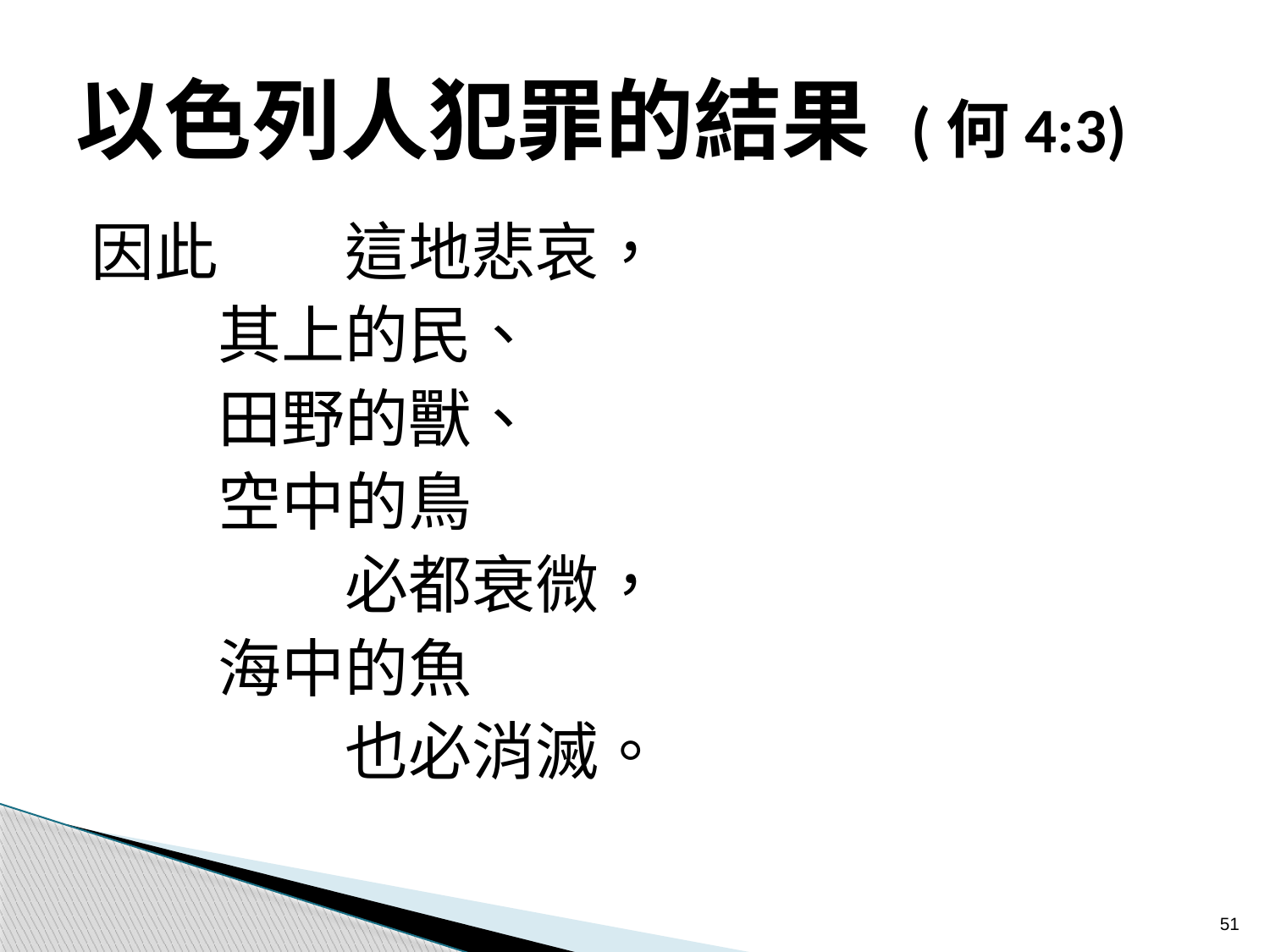

# 以色列人犯罪的結果 (何4:3)
因此	這地悲哀，
	其上的民、
	田野的獸、
	空中的鳥
		必都衰微，
	海中的魚
		也必消滅。
51